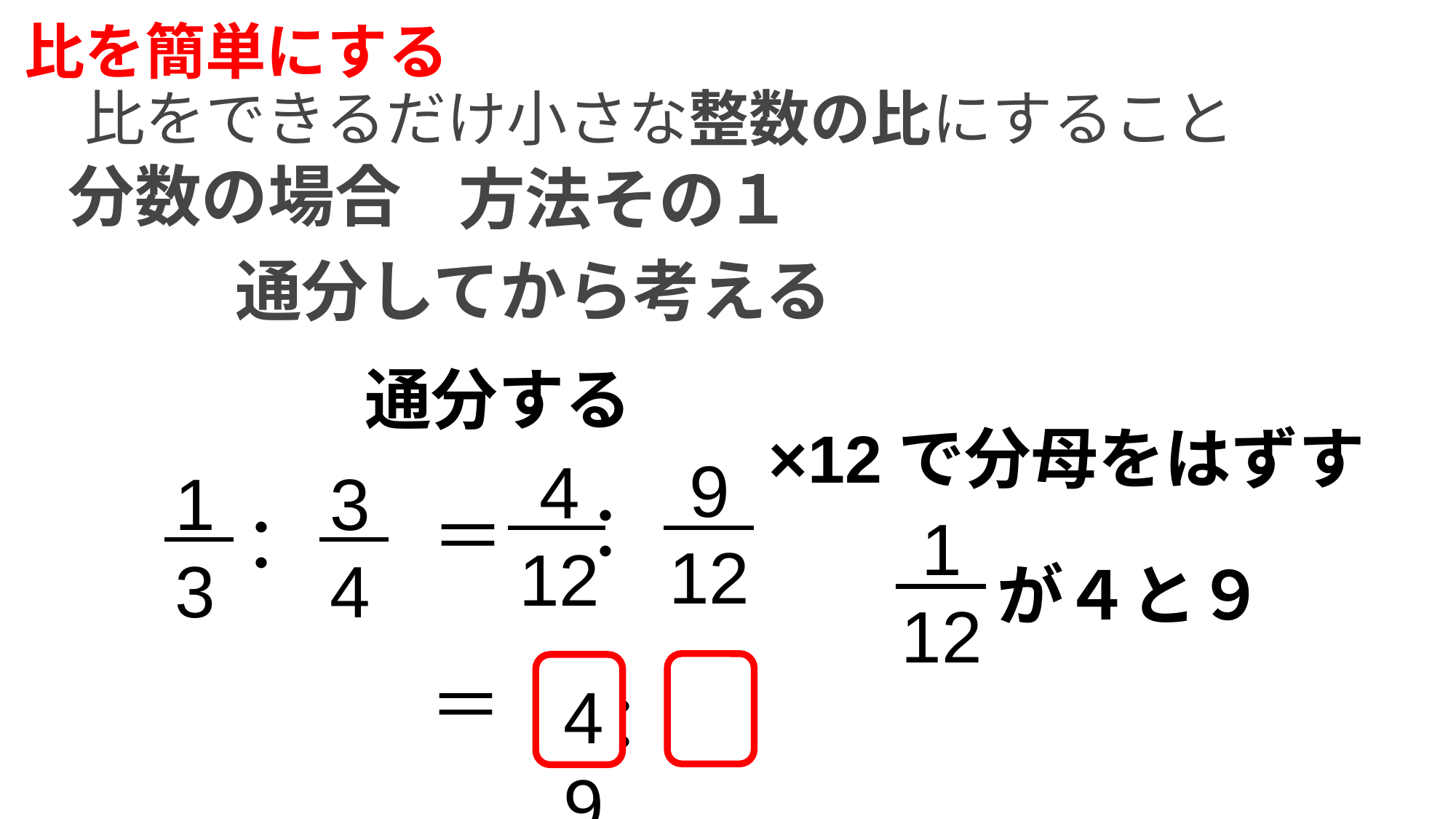

比を簡単にする
比をできるだけ小さな整数の比にすること
分数の場合
方法その１
通分してから考える
通分する
×12で分母をはずす
 9
12
 4
12
13
34
：
＝
：
 1
12
が４と９
＝

4　9
：